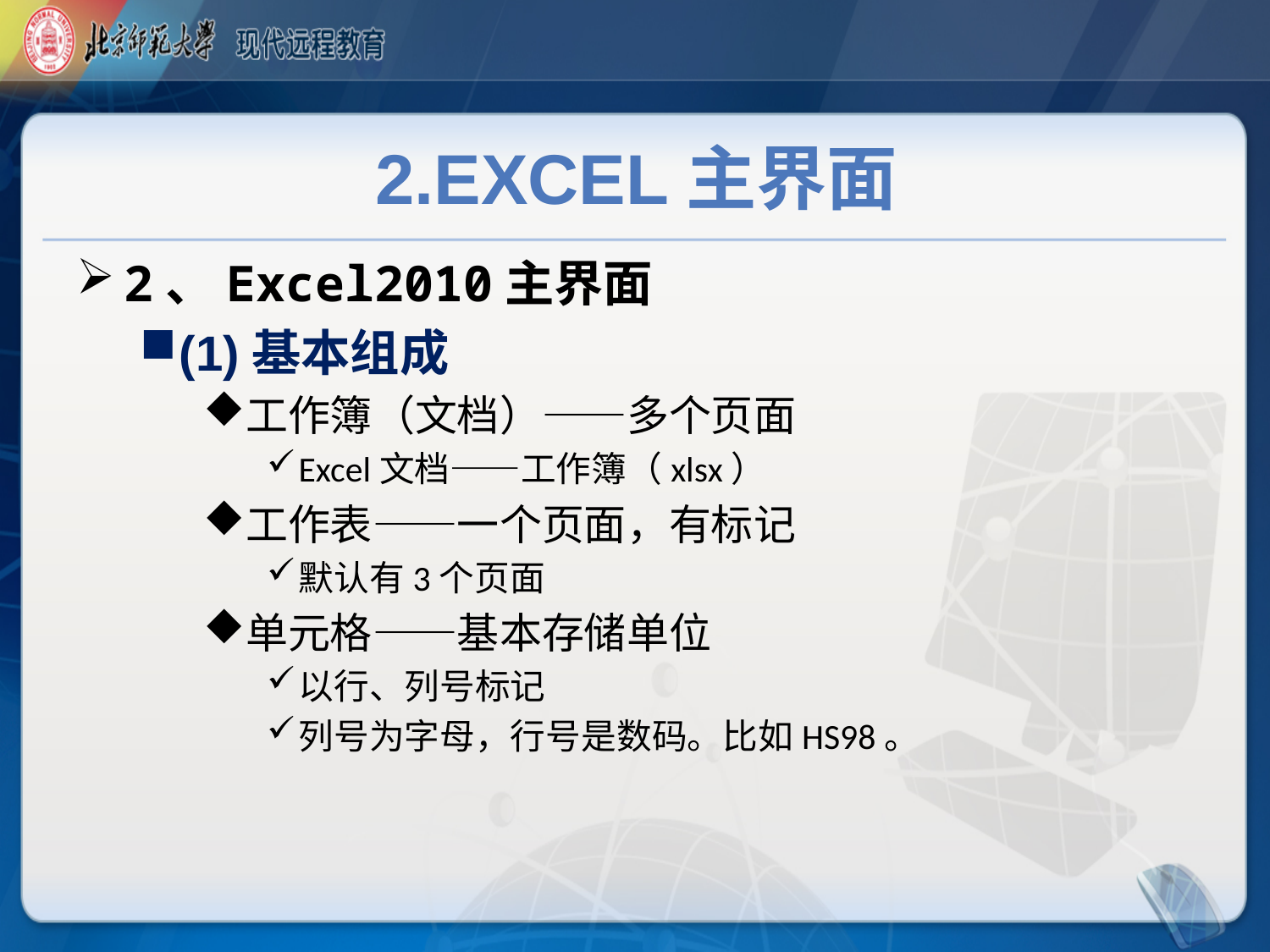

# 2.Excel主界面
2、Excel2010主界面
(1)基本组成
工作簿（文档）——多个页面
Excel文档——工作簿（xlsx）
工作表——一个页面，有标记
默认有3个页面
单元格——基本存储单位
以行、列号标记
列号为字母，行号是数码。比如HS98。